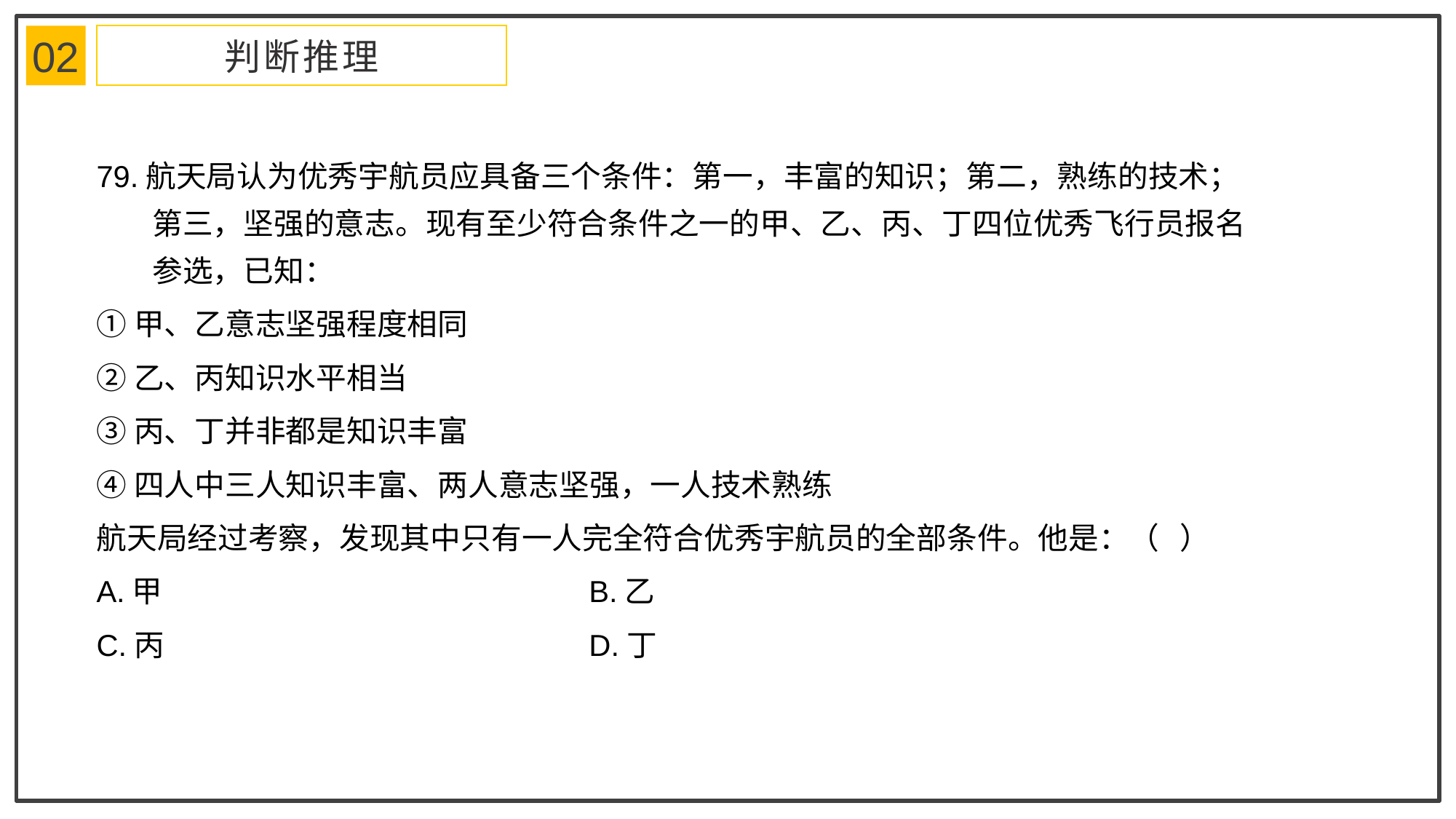

02
判断推理
79.航天局认为优秀宇航员应具备三个条件：第一，丰富的知识；第二，熟练的技术；第三，坚强的意志。现有至少符合条件之一的甲、乙、丙、丁四位优秀飞行员报名参选，已知：
①甲、乙意志坚强程度相同
②乙、丙知识水平相当
③丙、丁并非都是知识丰富
④四人中三人知识丰富、两人意志坚强，一人技术熟练
航天局经过考察，发现其中只有一人完全符合优秀宇航员的全部条件。他是：（   ）
A.甲				B.乙
C.丙				D.丁